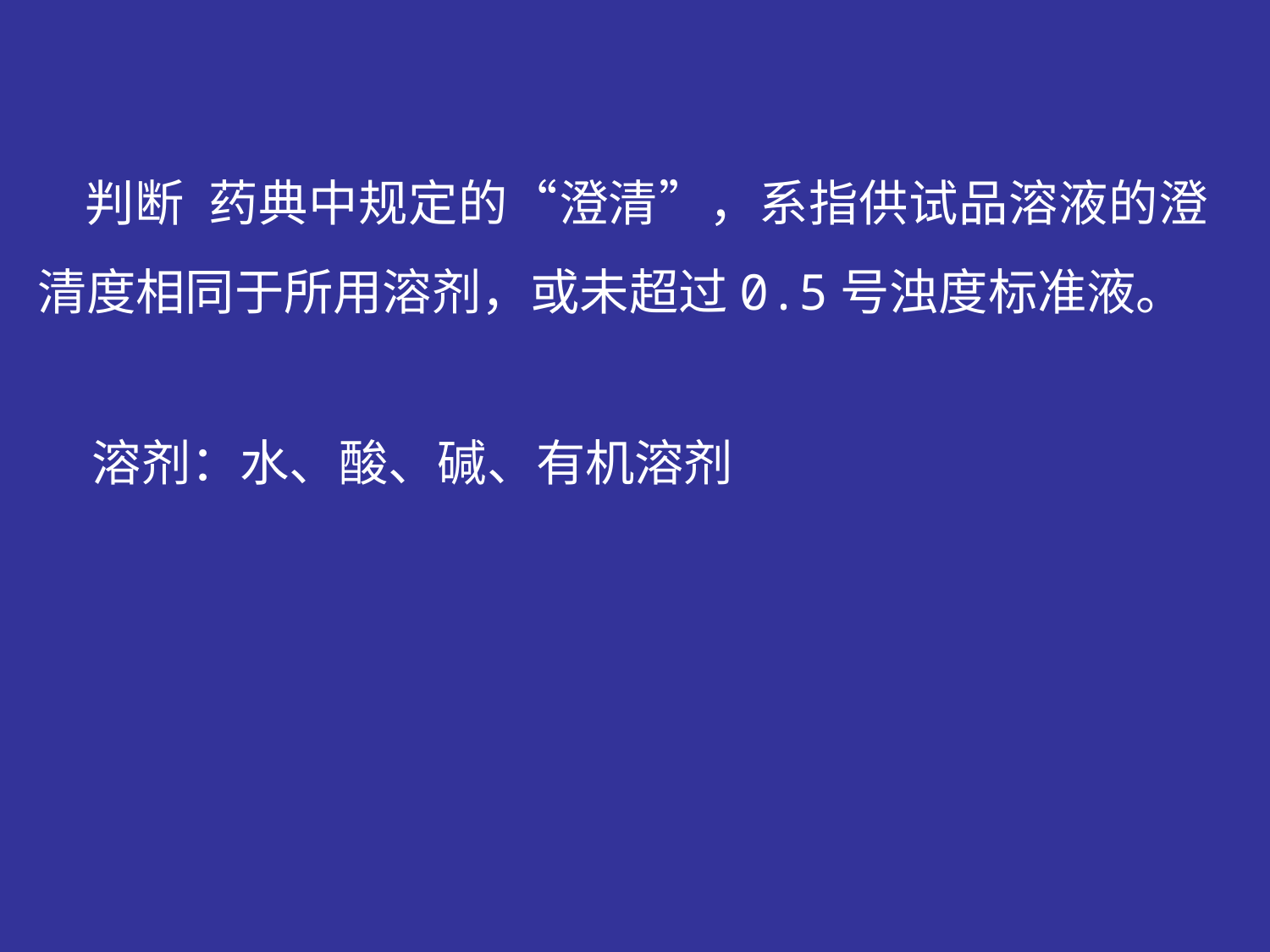

判断  药典中规定的“澄清”，系指供试品溶液的澄清度相同于所用溶剂，或未超过0.5号浊度标准液。
   溶剂：水、酸、碱、有机溶剂